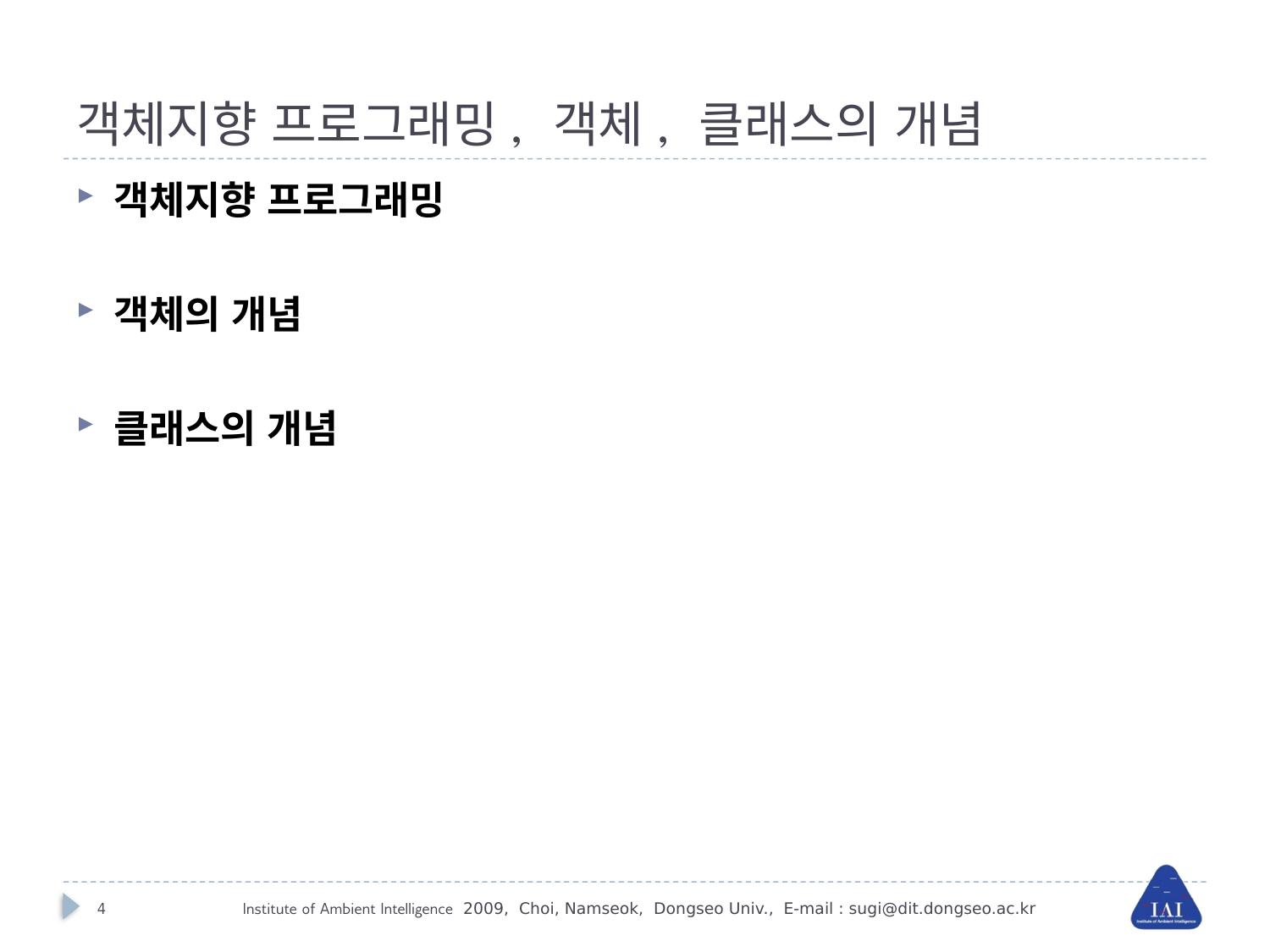

# 객체지향 프로그래밍, 객체, 클래스의 개념
객체지향 프로그래밍

객체의 개념

클래스의 개념